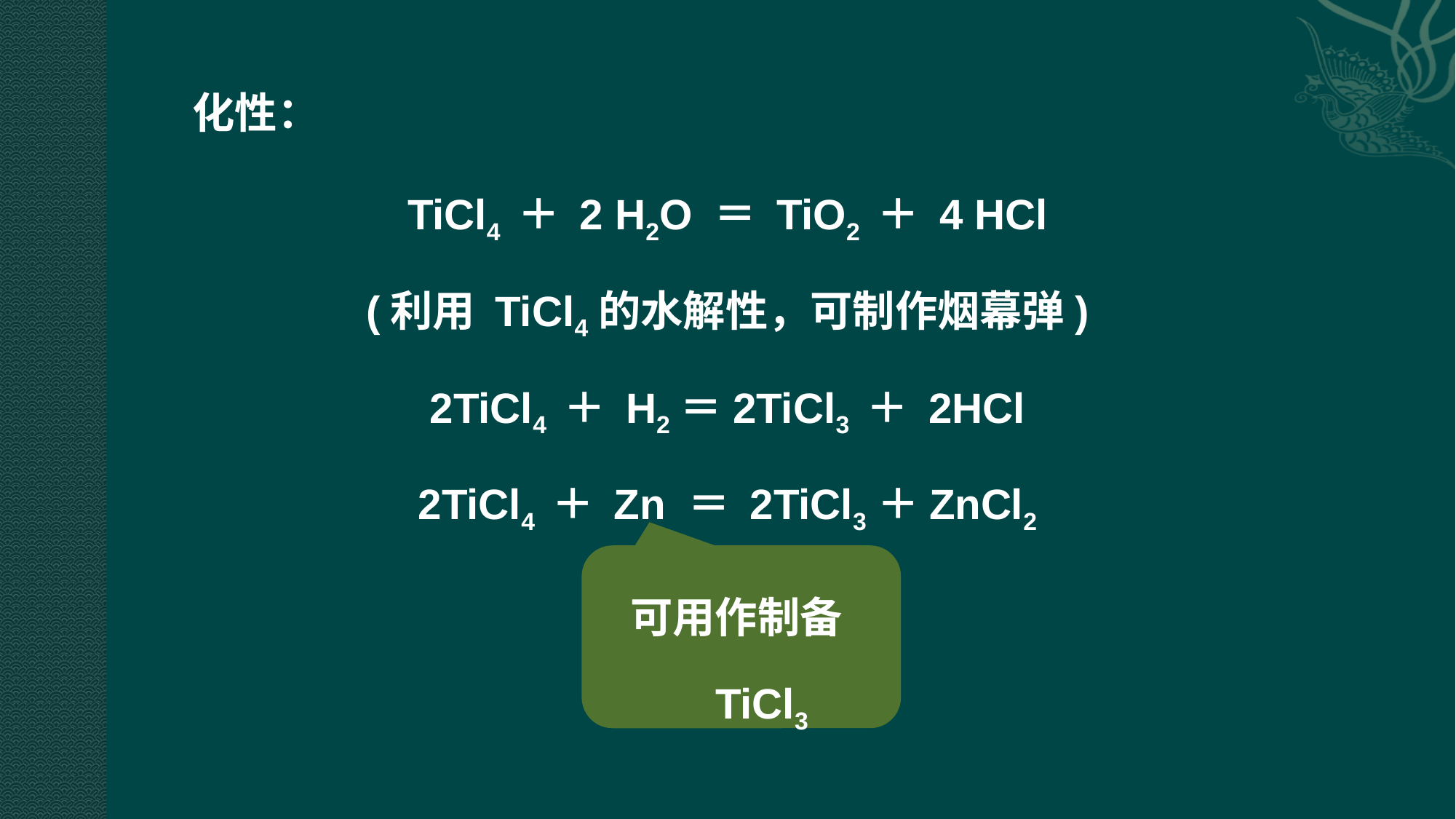

化性：
TiCl4 ＋ 2 H2O ＝ TiO2 ＋ 4 HCl
(利用 TiCl4的水解性，可制作烟幕弹)
2TiCl4 ＋ H2＝2TiCl3 ＋ 2HCl
2TiCl4 ＋ Zn ＝ 2TiCl3＋ZnCl2
可用作制备TiCl3